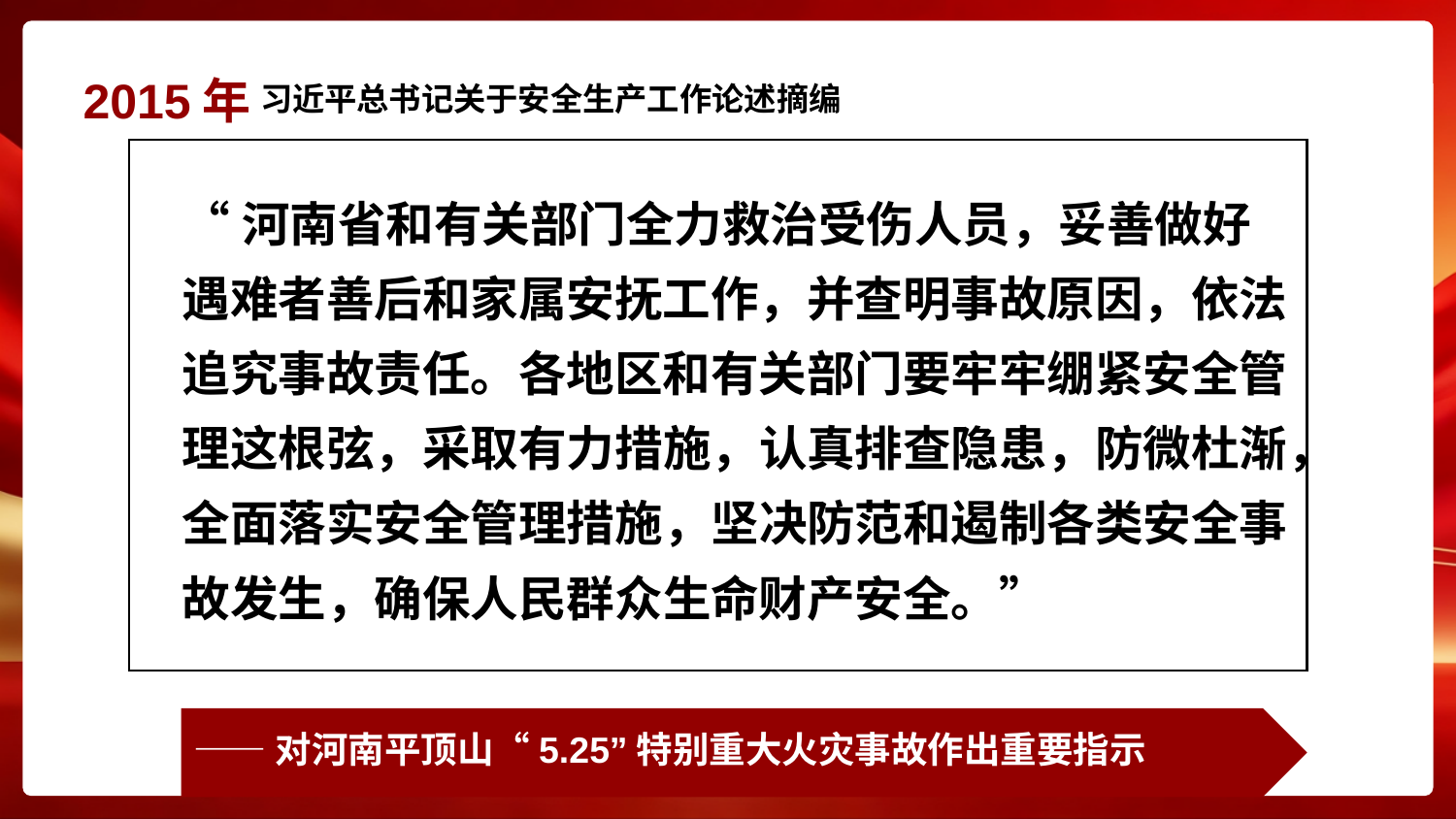

# 2015年
习近平总书记关于安全生产工作论述摘编

“河南省和有关部门全力救治受伤人员，妥善做好遇难者善后和家属安抚工作，并查明事故原因，依法追究事故责任。各地区和有关部门要牢牢绷紧安全管理这根弦，采取有力措施，认真排查隐患，防微杜渐，全面落实安全管理措施，坚决防范和遏制各类安全事故发生，确保人民群众生命财产安全。”

——对河南平顶山“5.25”特别重大火灾事故作出重要指示